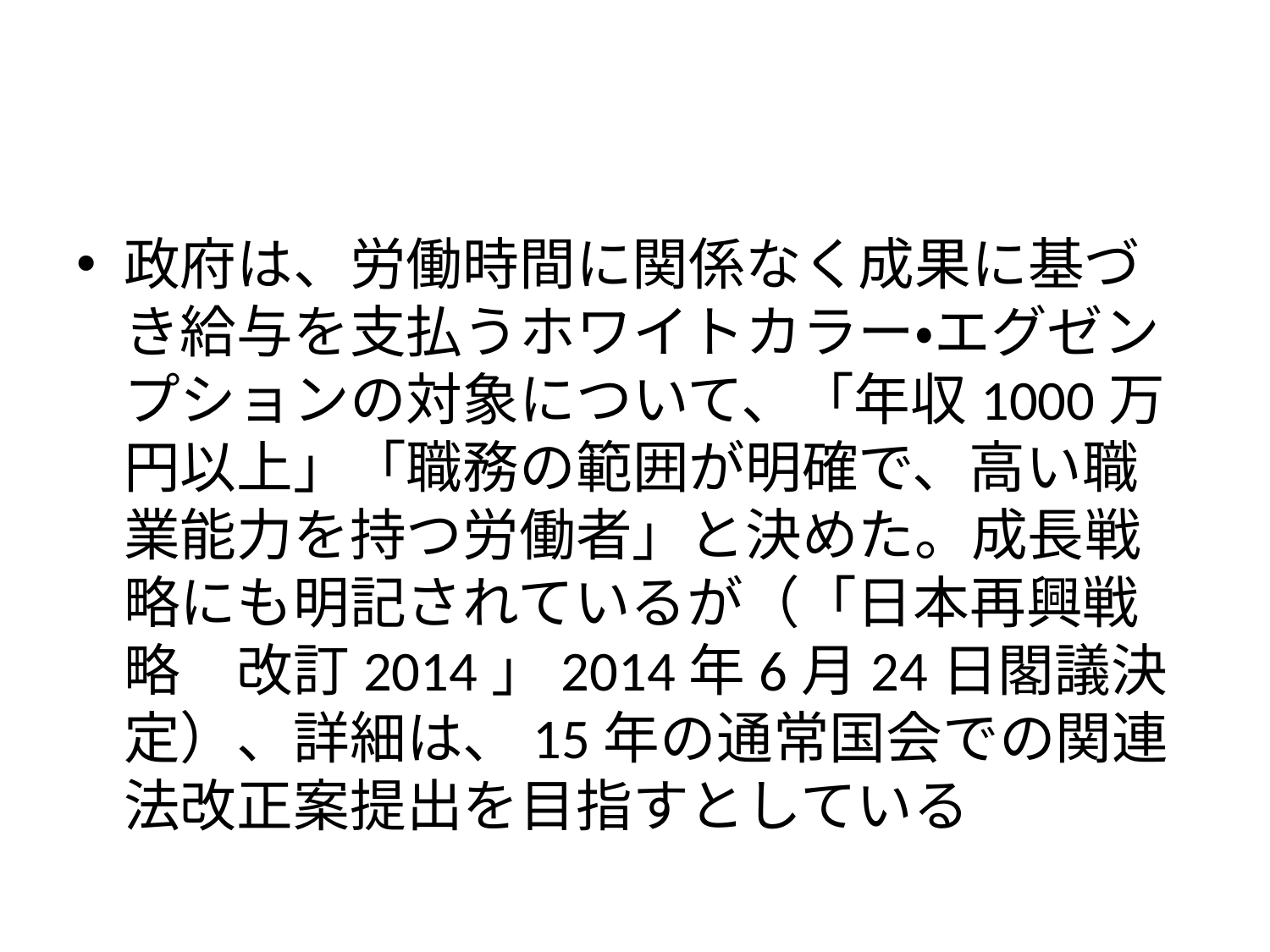

#
政府は、労働時間に関係なく成果に基づき給与を支払うホワイトカラー・エグゼンプションの対象について、「年収1000万円以上」「職務の範囲が明確で、高い職業能力を持つ労働者」と決めた。成長戦略にも明記されているが（「日本再興戦略　改訂2014」2014年6月24日閣議決定）、詳細は、15年の通常国会での関連法改正案提出を目指すとしている